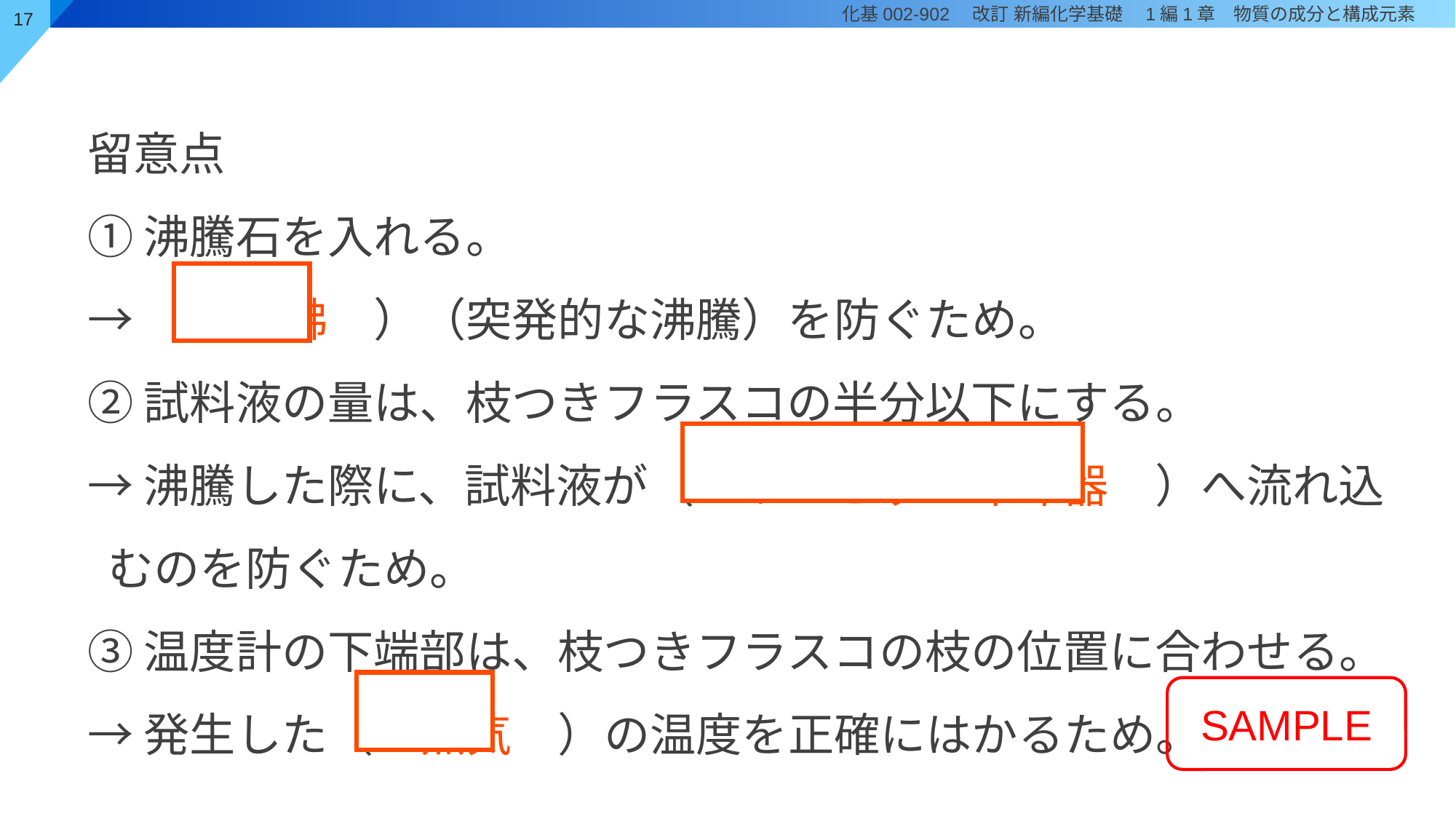

留意点
①沸騰石を入れる。
→（　突沸　）（突発的な沸騰）を防ぐため。
②試料液の量は、枝つきフラスコの半分以下にする。
→沸騰した際に、試料液が（　リービッヒ冷却器　）へ流れ込むのを防ぐため。
③温度計の下端部は、枝つきフラスコの枝の位置に合わせる。
→発生した（　蒸気　）の温度を正確にはかるため。

SAMPLE